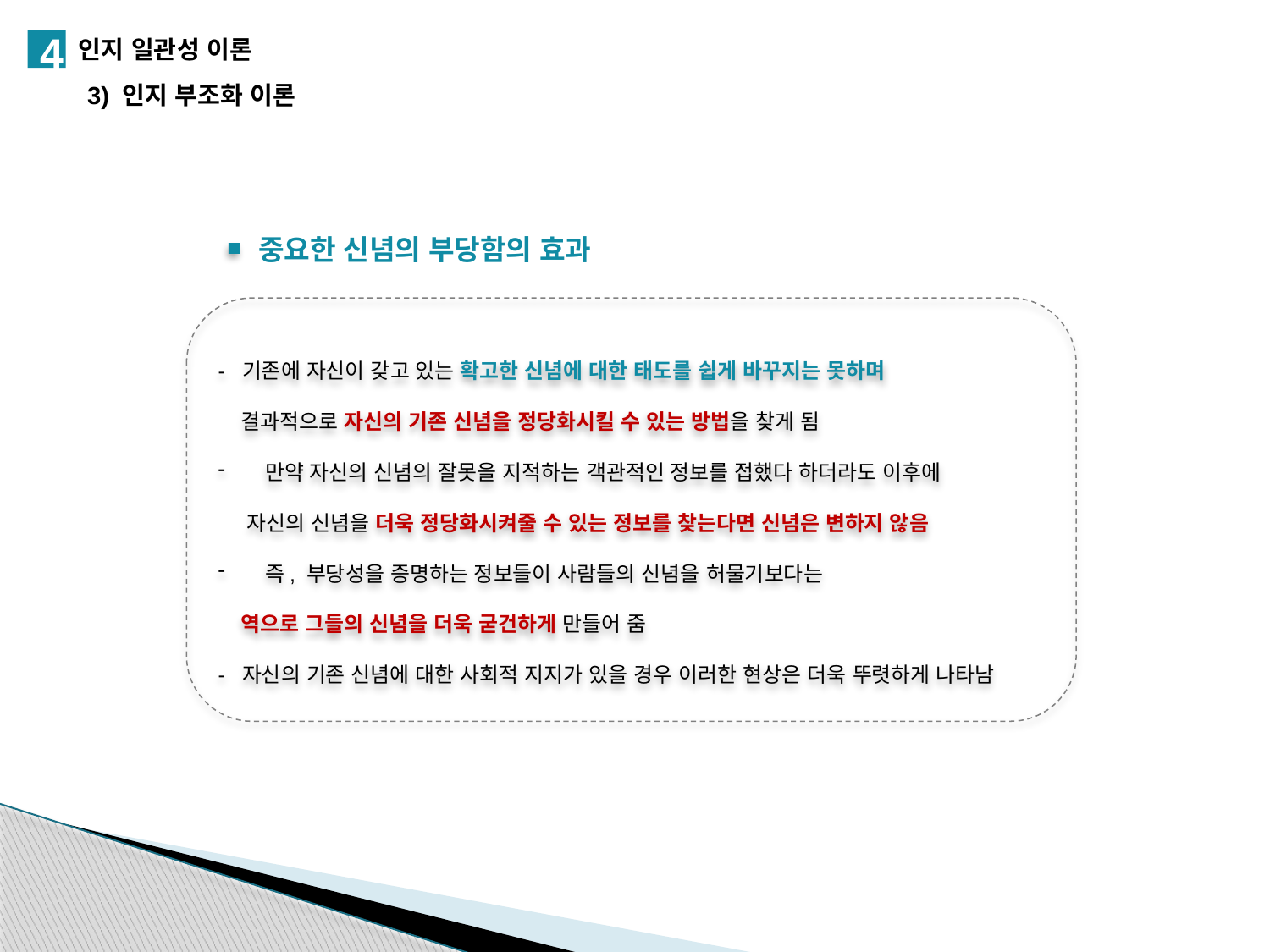

4
인지 일관성 이론

3) 인지 부조화 이론
중요한 신념의 부당함의 효과

-  기존에 자신이 갖고 있는 확고한 신념에 대한 태도를 쉽게 바꾸지는 못하며
   결과적으로 자신의 기존 신념을 정당화시킬 수 있는 방법을 찾게 됨
  만약 자신의 신념의 잘못을 지적하는 객관적인 정보를 접했다 하더라도 이후에
    자신의 신념을 더욱 정당화시켜줄 수 있는 정보를 찾는다면 신념은 변하지 않음
  즉, 부당성을 증명하는 정보들이 사람들의 신념을 허물기보다는
   역으로 그들의 신념을 더욱 굳건하게 만들어 줌
-  자신의 기존 신념에 대한 사회적 지지가 있을 경우 이러한 현상은 더욱 뚜렷하게 나타남